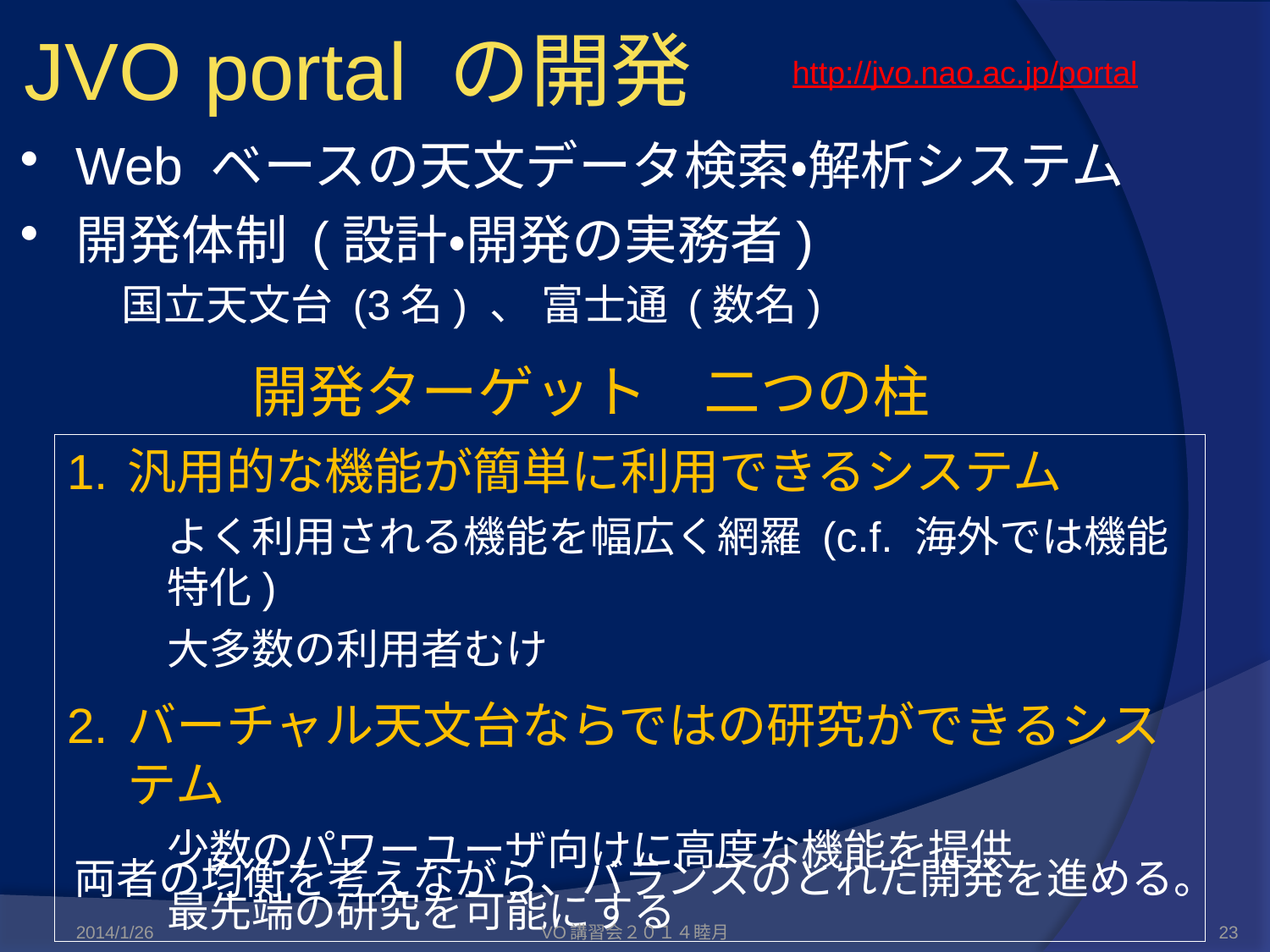

# JVO portal の開発
http://jvo.nao.ac.jp/portal
Web ベースの天文データ検索・解析システム
開発体制 (設計・開発の実務者)
国立天文台 (3名) 、 富士通 (数名)
開発ターゲット　二つの柱
汎用的な機能が簡単に利用できるシステム
よく利用される機能を幅広く網羅 (c.f. 海外では機能特化)
大多数の利用者むけ
バーチャル天文台ならではの研究ができるシステム
少数のパワーユーザ向けに高度な機能を提供
最先端の研究を可能にする
両者の均衡を考えながら、バランスのとれた開発を進める。
2014/1/26
VO講習会２０１４睦月
23